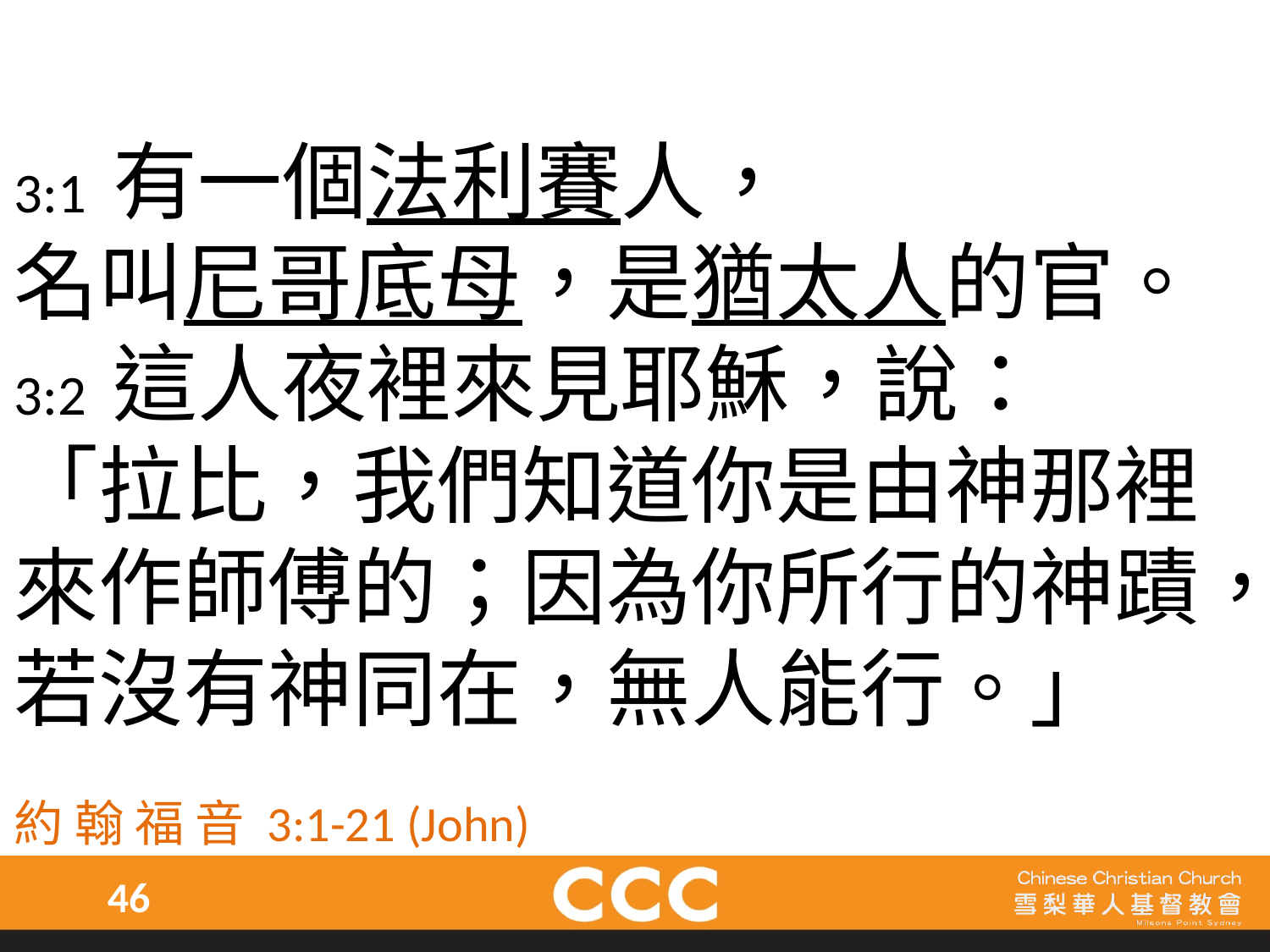

3:1 有一個法利賽人，
名叫尼哥底母，是猶太人的官。
3:2 這人夜裡來見耶穌，說：
「拉比，我們知道你是由神那裡來作師傅的；因為你所行的神蹟，若沒有神同在，無人能行。」
約 翰 福 音 3:1-21 (John)
46